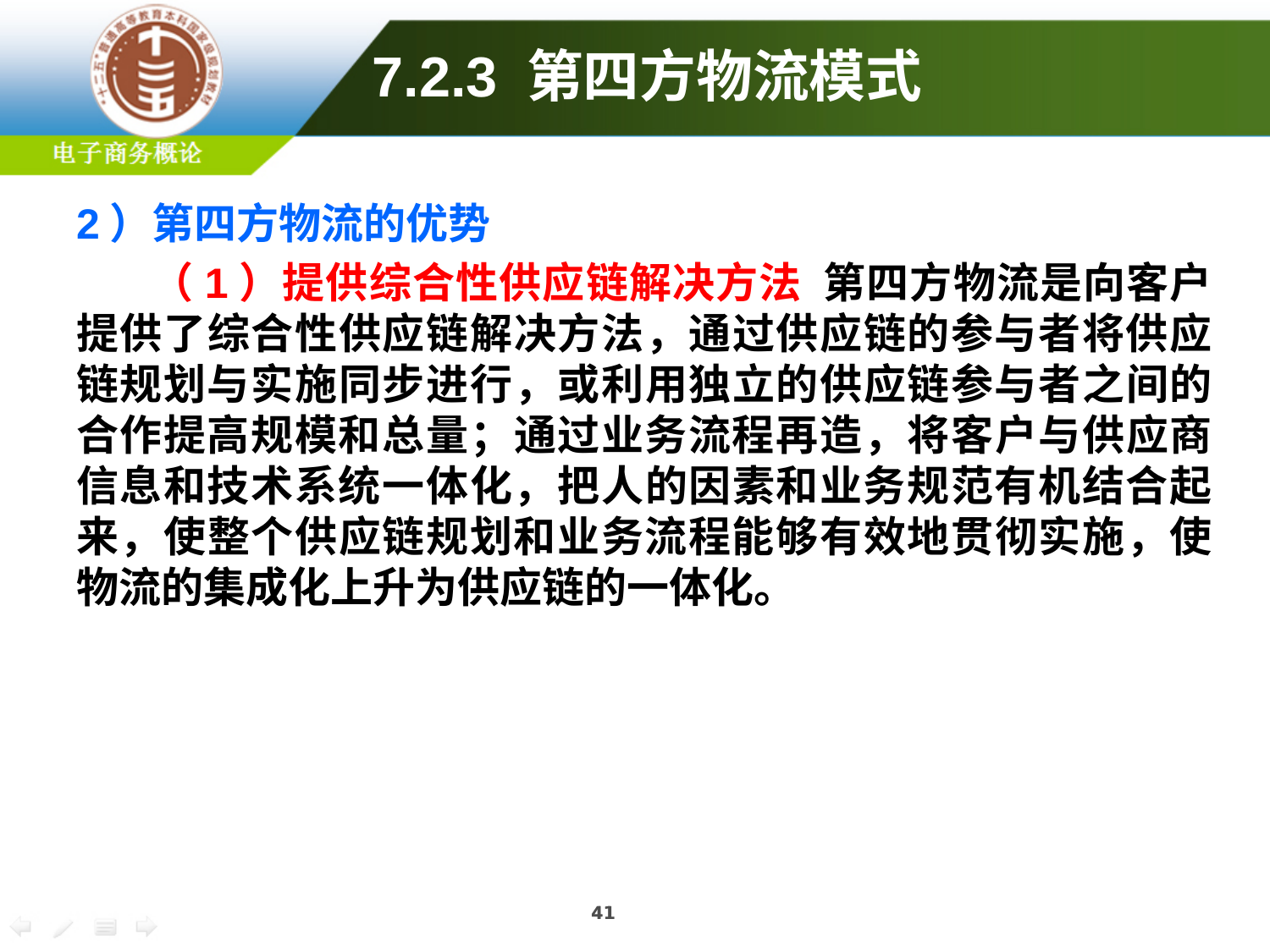

2）第四方物流的优势
（1）提供综合性供应链解决方法  第四方物流是向客户提供了综合性供应链解决方法，通过供应链的参与者将供应链规划与实施同步进行，或利用独立的供应链参与者之间的合作提高规模和总量；通过业务流程再造，将客户与供应商信息和技术系统一体化，把人的因素和业务规范有机结合起来，使整个供应链规划和业务流程能够有效地贯彻实施，使物流的集成化上升为供应链的一体化。
7.2.3 第四方物流模式

41
41